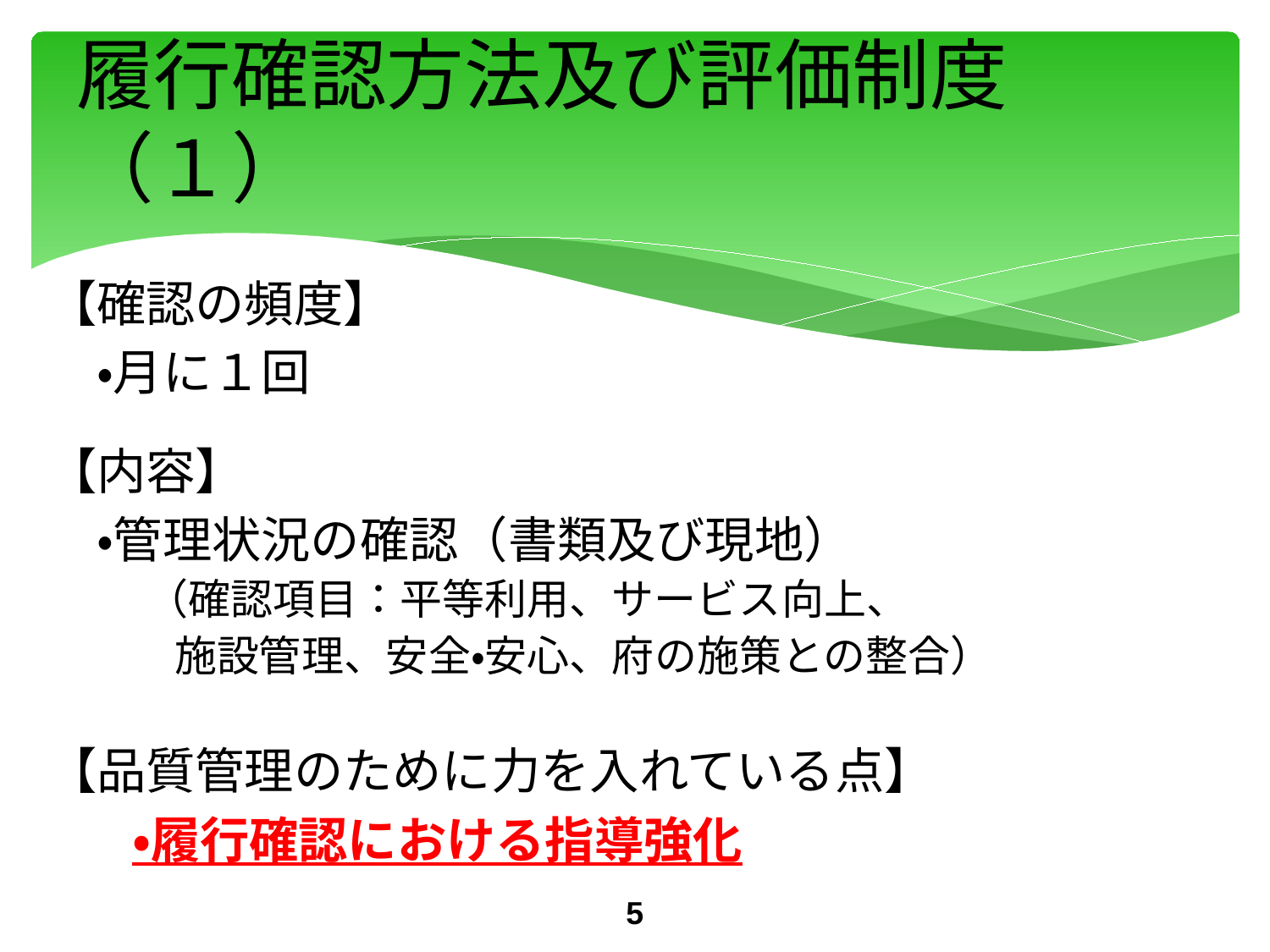

# 履行確認方法及び評価制度（１）
【確認の頻度】
　・月に１回

【内容】
　・管理状況の確認（書類及び現地）
　　（確認項目：平等利用、サービス向上、
　　　施設管理、安全・安心、府の施策との整合）

【品質管理のために力を入れている点】
　　・履行確認における指導強化

5